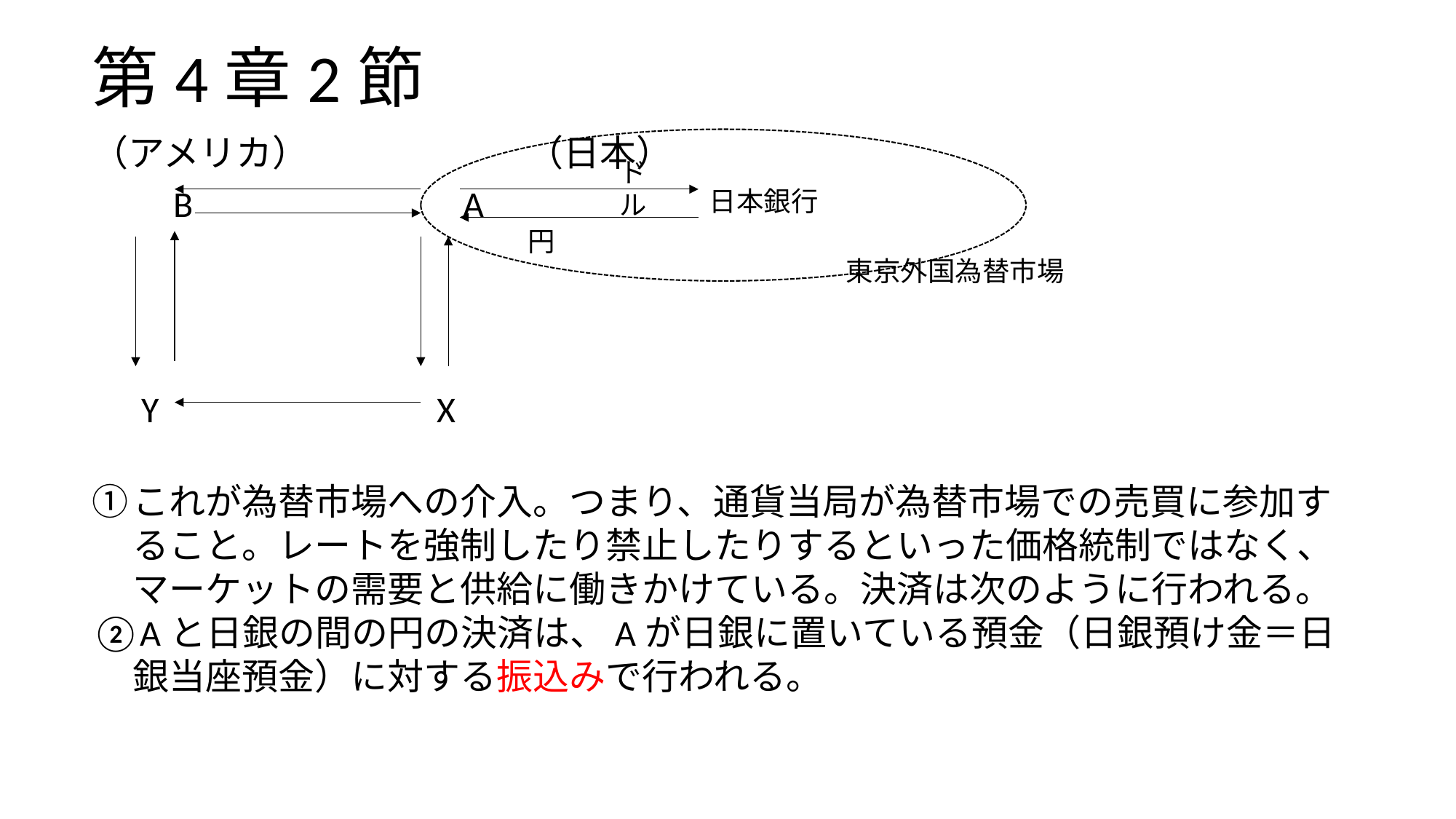

# 第4章2節
（アメリカ）　　　　　　（日本）
　　B                                 A

      Y                                  X

ドル
日本銀行
円
東京外国為替市場
これが為替市場への介入。つまり、通貨当局が為替市場での売買に参加すること。レートを強制したり禁止したりするといった価格統制ではなく、マーケットの需要と供給に働きかけている。決済は次のように行われる。
Aと日銀の間の円の決済は、Aが日銀に置いている預金（日銀預け金＝日銀当座預金）に対する振込みで行われる。